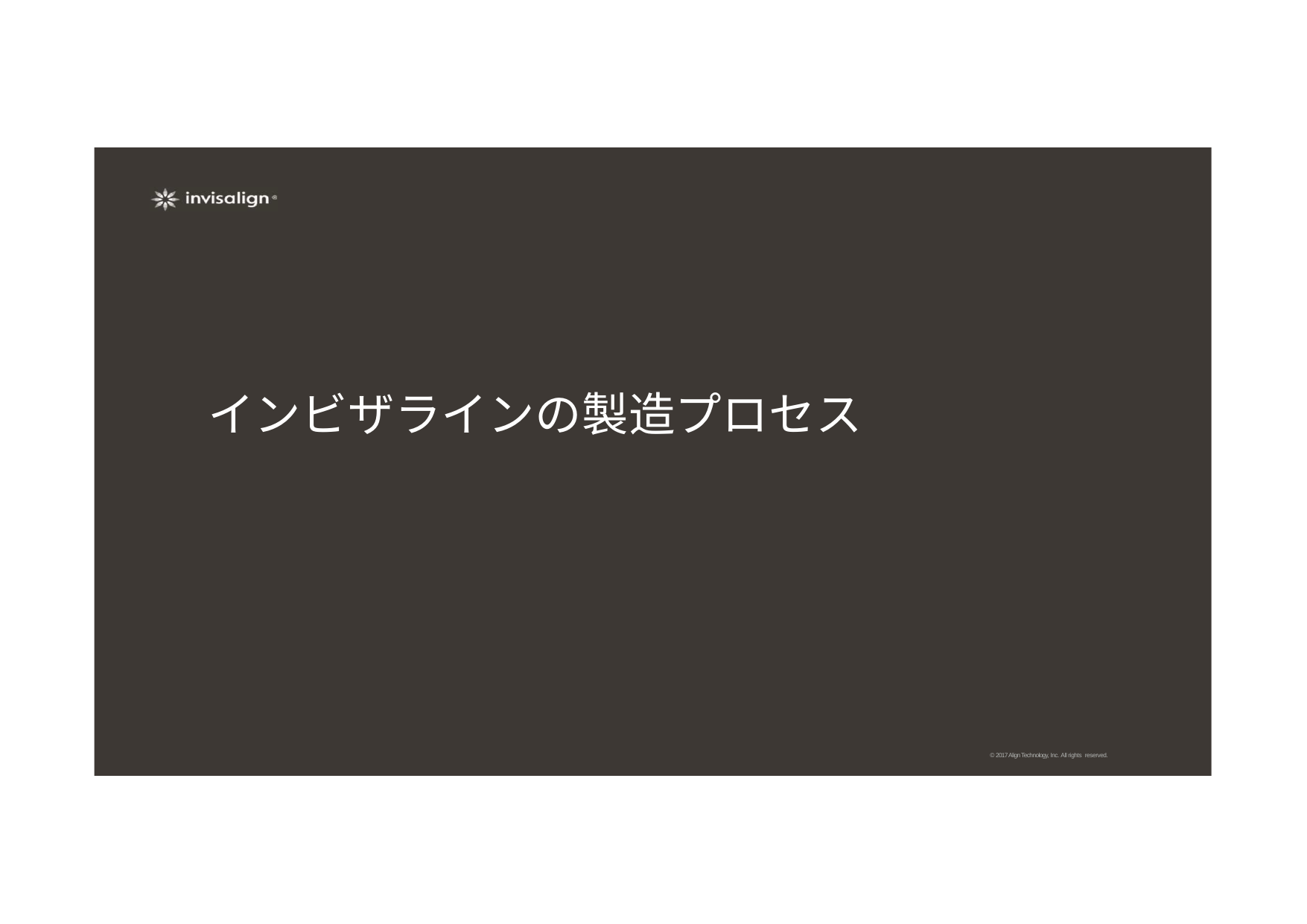

# インビザラインの製造プロセス
© 2017 Align Technology, Inc. All rights reserved.